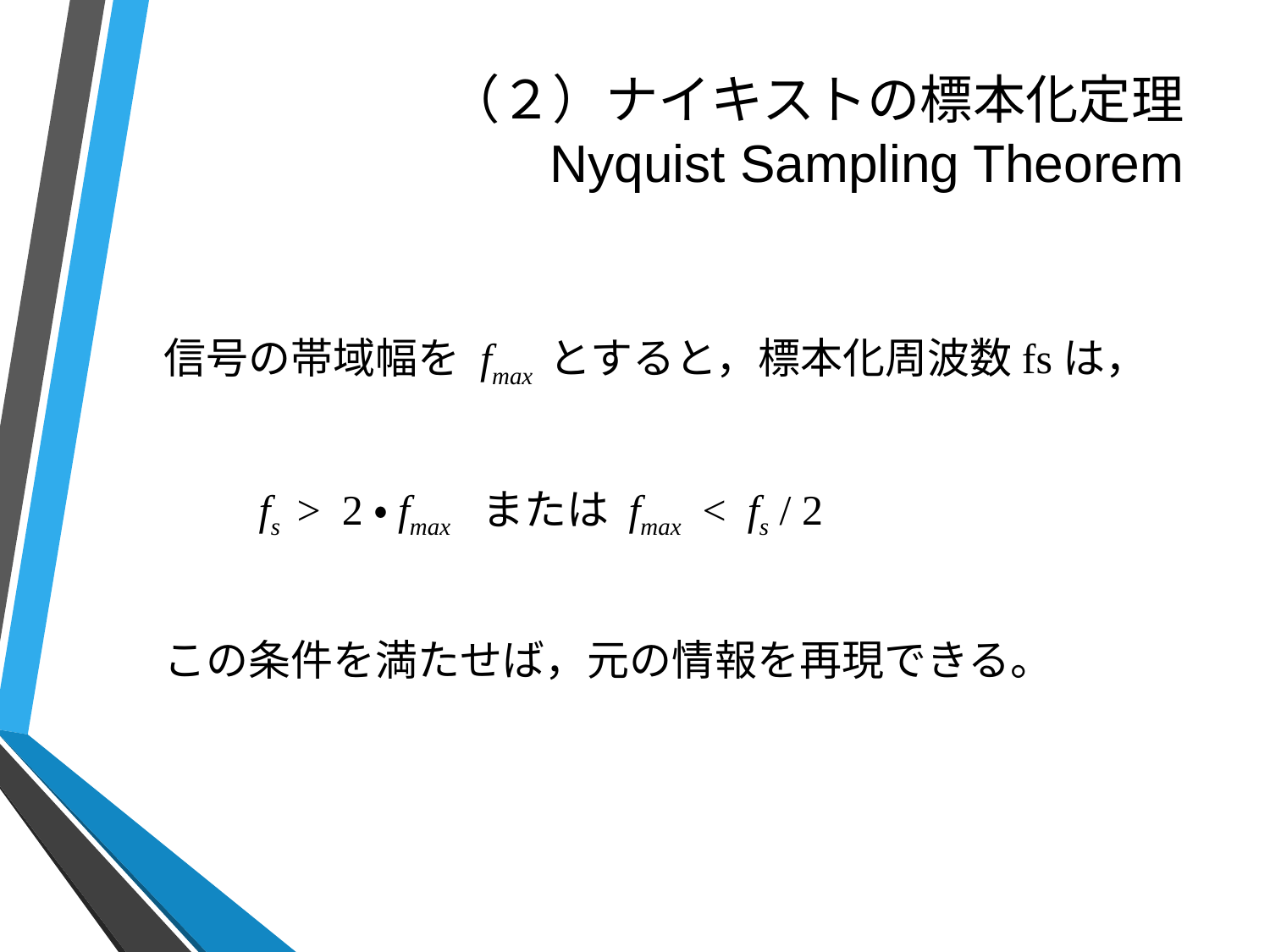

# （２）ナイキストの標本化定理 Nyquist Sampling Theorem
信号の帯域幅を fmax とすると，標本化周波数fsは，

　　fs  >  2・fmax  または fmax  <  fs / 2

この条件を満たせば，元の情報を再現できる。